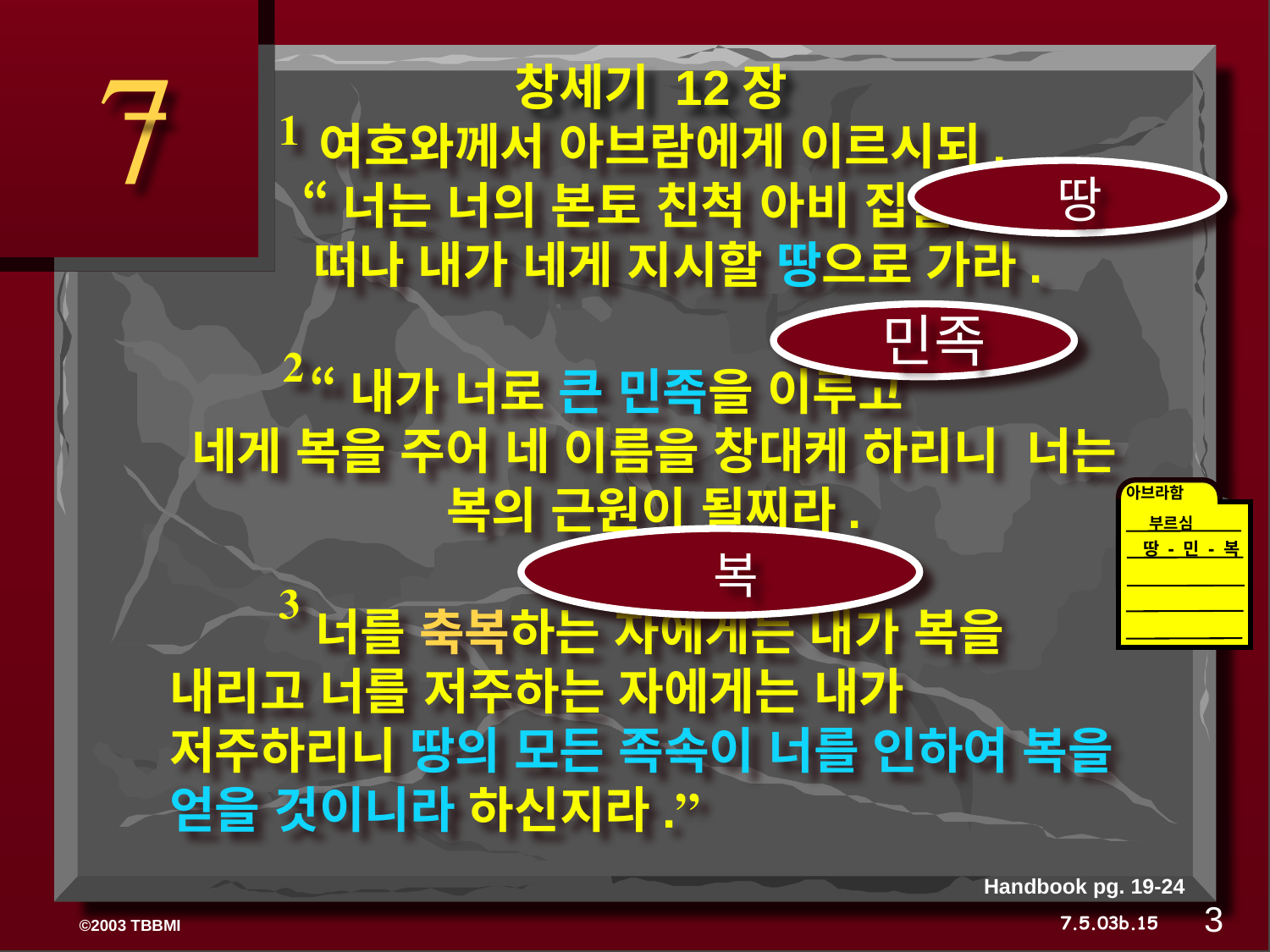

7

창세기 12장

	여호와께서 아브람에게 이르시되,
        “너는 너의 본토 친척 아비 집을
        떠나 내가 네게 지시할 땅으로 가라.
1

      땅

	 “내가 너로 큰 민족을 이루고
네게 복을 주어 네 이름을 창대케 하리니  너는 복의 근원이 될찌라.
2
   민족

아브라함

부르심

               복

땅 - 민 - 복

	 너를 축복하는 자에게는 내가 복을 내리고 너를 저주하는 자에게는 내가 저주하리니 땅의 모든 족속이 너를 인하여 복을 얻을 것이니라 하신지라.”
3

Handbook pg. 19-24
3
15